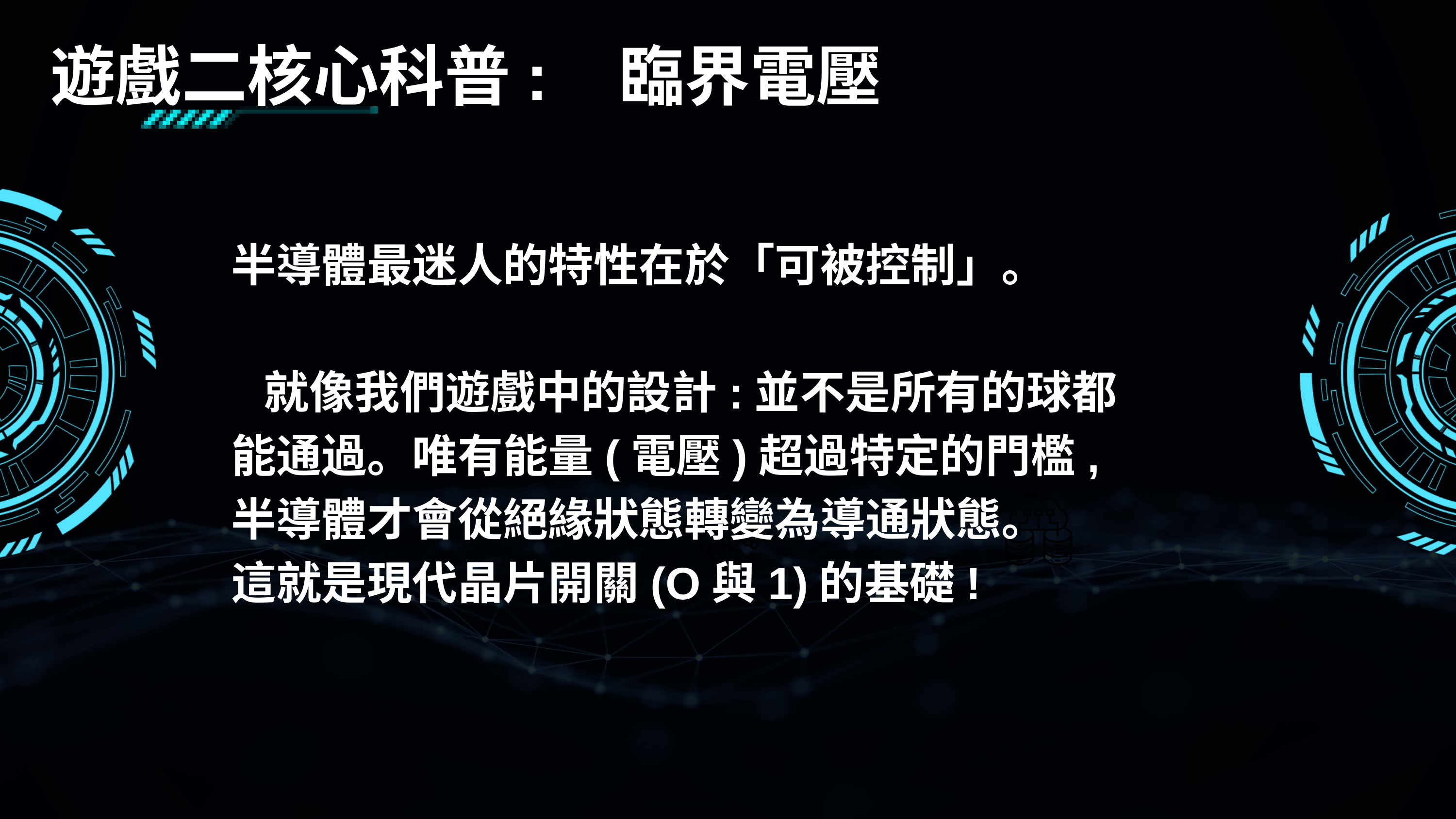

遊戲二核心科普:   臨界電壓

半導體最迷人的特性在於「可被控制」。

就像我們遊戲中的設計:並不是所有的球都
能通過。唯有能量(電壓)超過特定的門檻,
半導體才會從絕緣狀態轉變為導通狀態。
這就是現代晶片開關(O與1)的基礎!